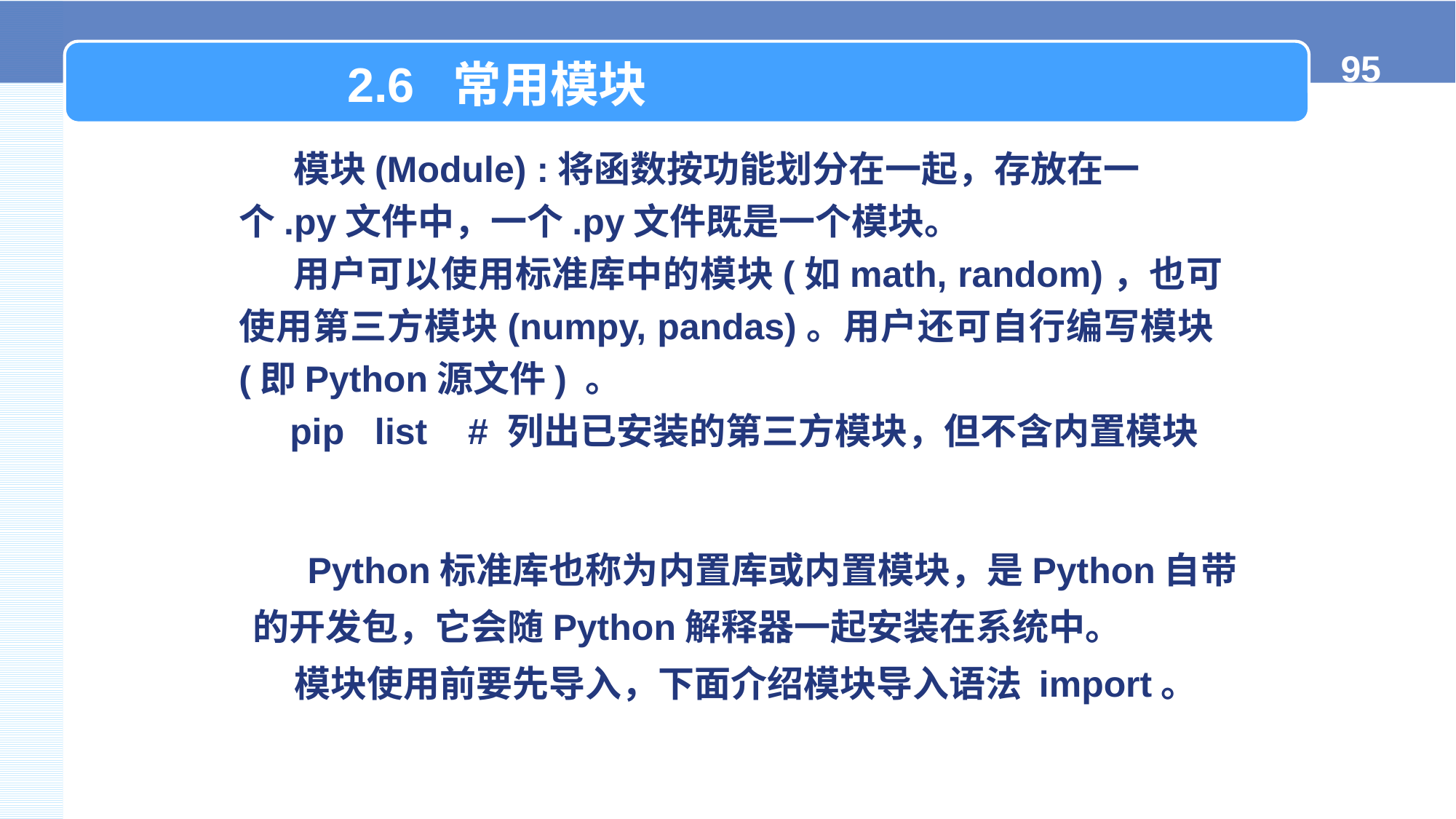

2.6  常用模块
模块(Module) :将函数按功能划分在一起，存放在一个.py文件中，一个.py文件既是一个模块。
用户可以使用标准库中的模块(如math, random)，也可使用第三方模块(numpy, pandas)。用户还可自行编写模块(即Python源文件) 。
     pip   list    # 列出已安装的第三方模块，但不含内置模块

Python标准库也称为内置库或内置模块，是Python自带的开发包，它会随Python解释器一起安装在系统中。
    模块使用前要先导入，下面介绍模块导入语法 import。